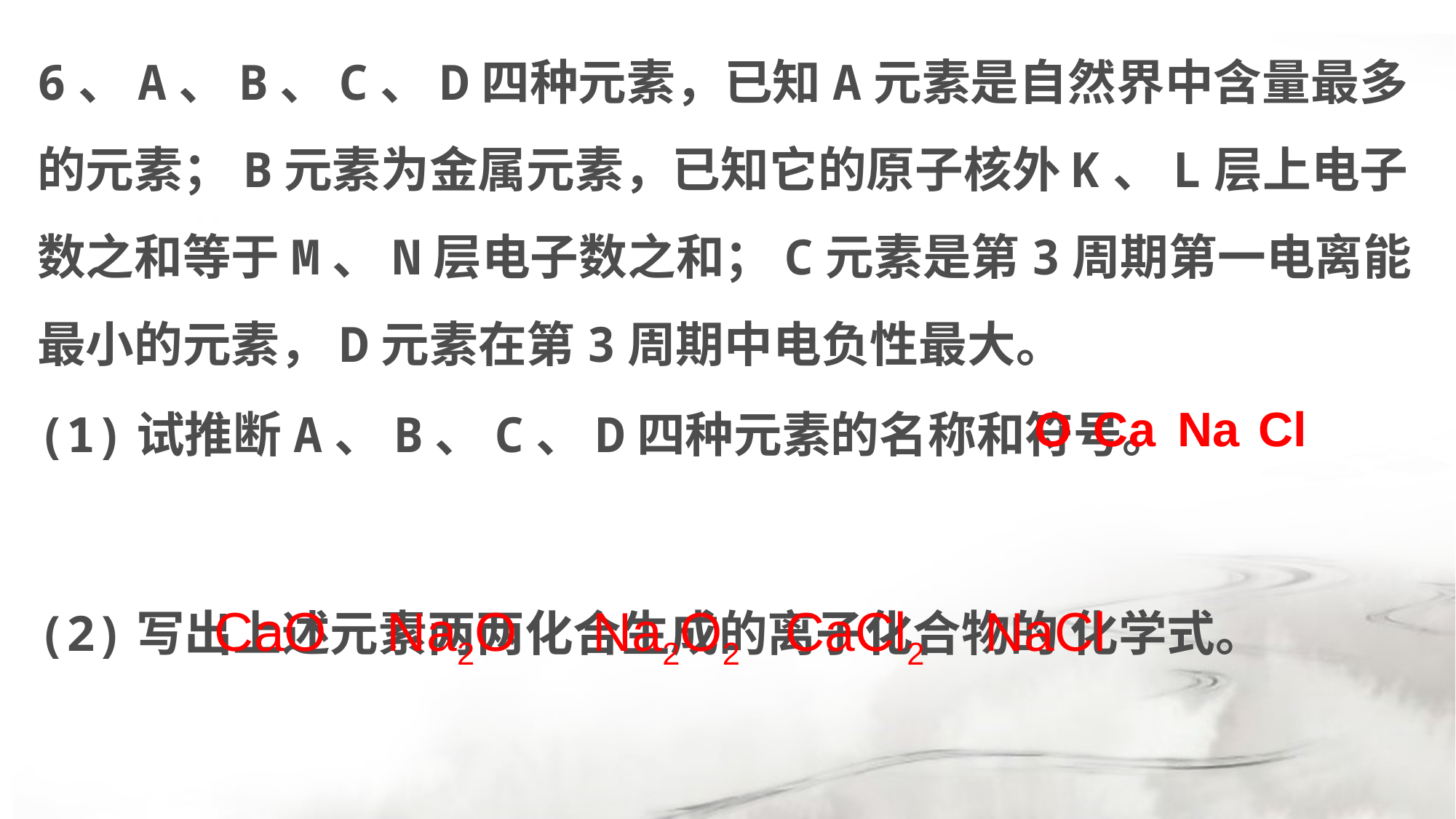

6、A、B、C、D四种元素，已知A元素是自然界中含量最多的元素；B元素为金属元素，已知它的原子核外K、L层上电子数之和等于M、N层电子数之和；C元素是第3周期第一电离能最小的元素，D元素在第3周期中电负性最大。组卷网
(1)试推断A、B、C、D四种元素的名称和符号。
(2)写出上述元素两两化合生成的离子化合物的 化学式。
O
Ca
Na
Cl
CaO    Na2O     Na2O2   CaCl2    NaCl